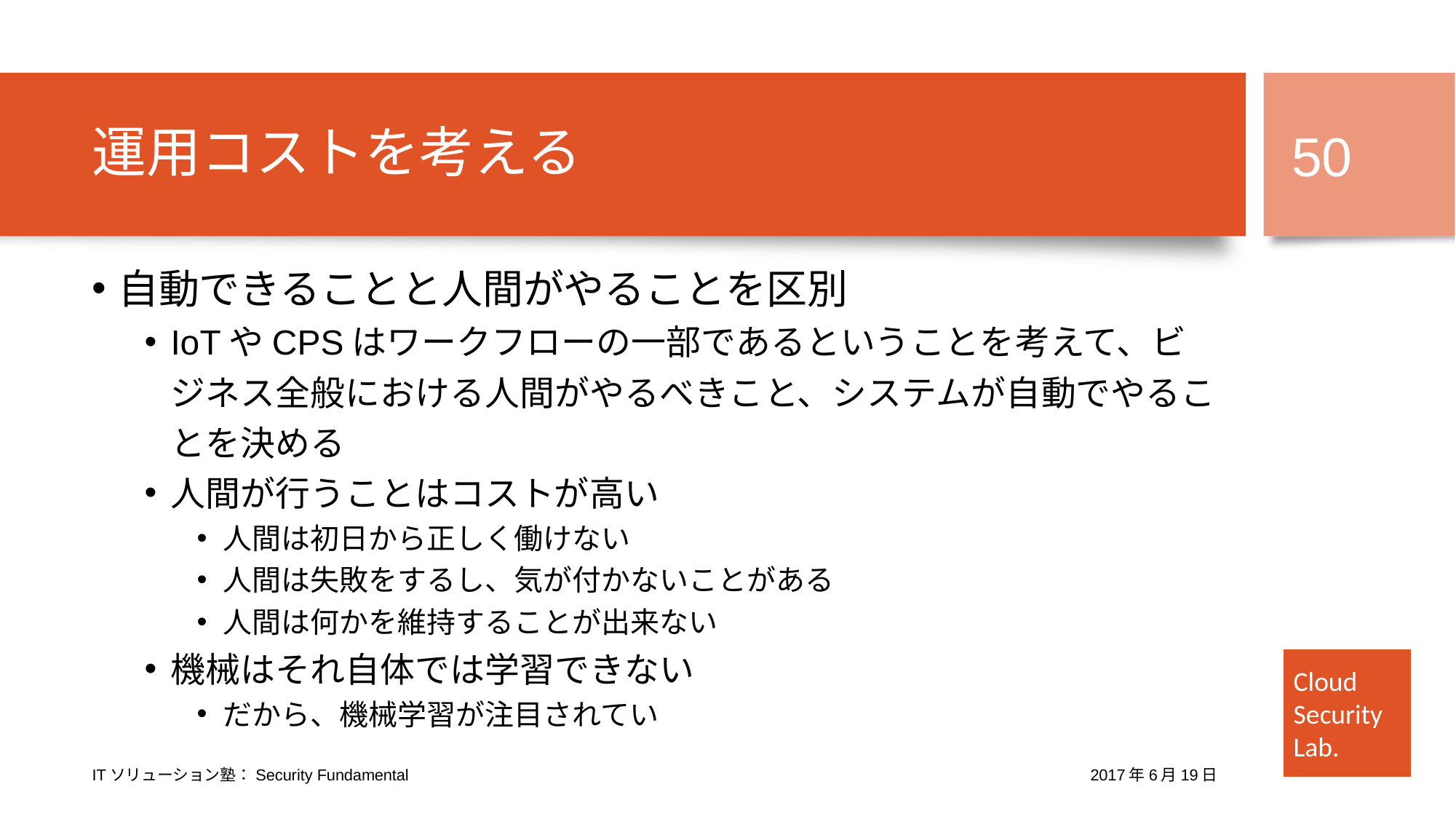

# 運用コストを考える
50
自動できることと人間がやることを区別
IoTやCPSはワークフローの一部であるということを考えて、ビジネス全般における人間がやるべきこと、システムが自動でやることを決める
人間が行うことはコストが高い
人間は初日から正しく働けない
人間は失敗をするし、気が付かないことがある
人間は何かを維持することが出来ない
機械はそれ自体では学習できない
だから、機械学習が注目されてい
2017年6月19日
ITソリューション塾：Security Fundamental